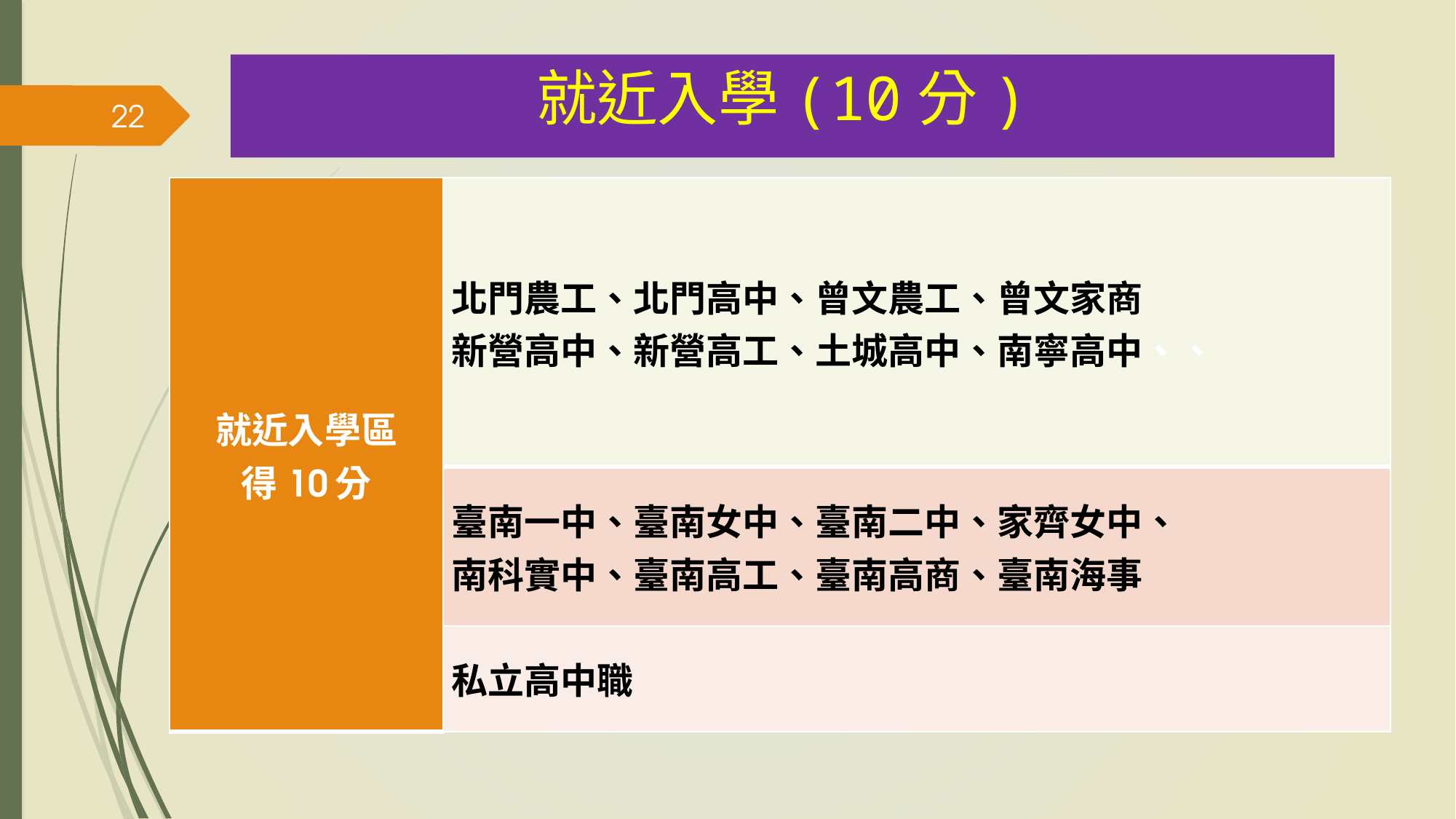

# 就近入學(10分)
22
| 就近入學區 得10分 | 北門農工、北門高中、曾文農工、曾文家商 新營高中、新營高工、土城高中、南寧高中、、 |
| --- | --- |
|  | 臺南一中、臺南女中、臺南二中、家齊女中、 南科實中、臺南高工、臺南高商、臺南海事 |
|  | 私立高中職 |